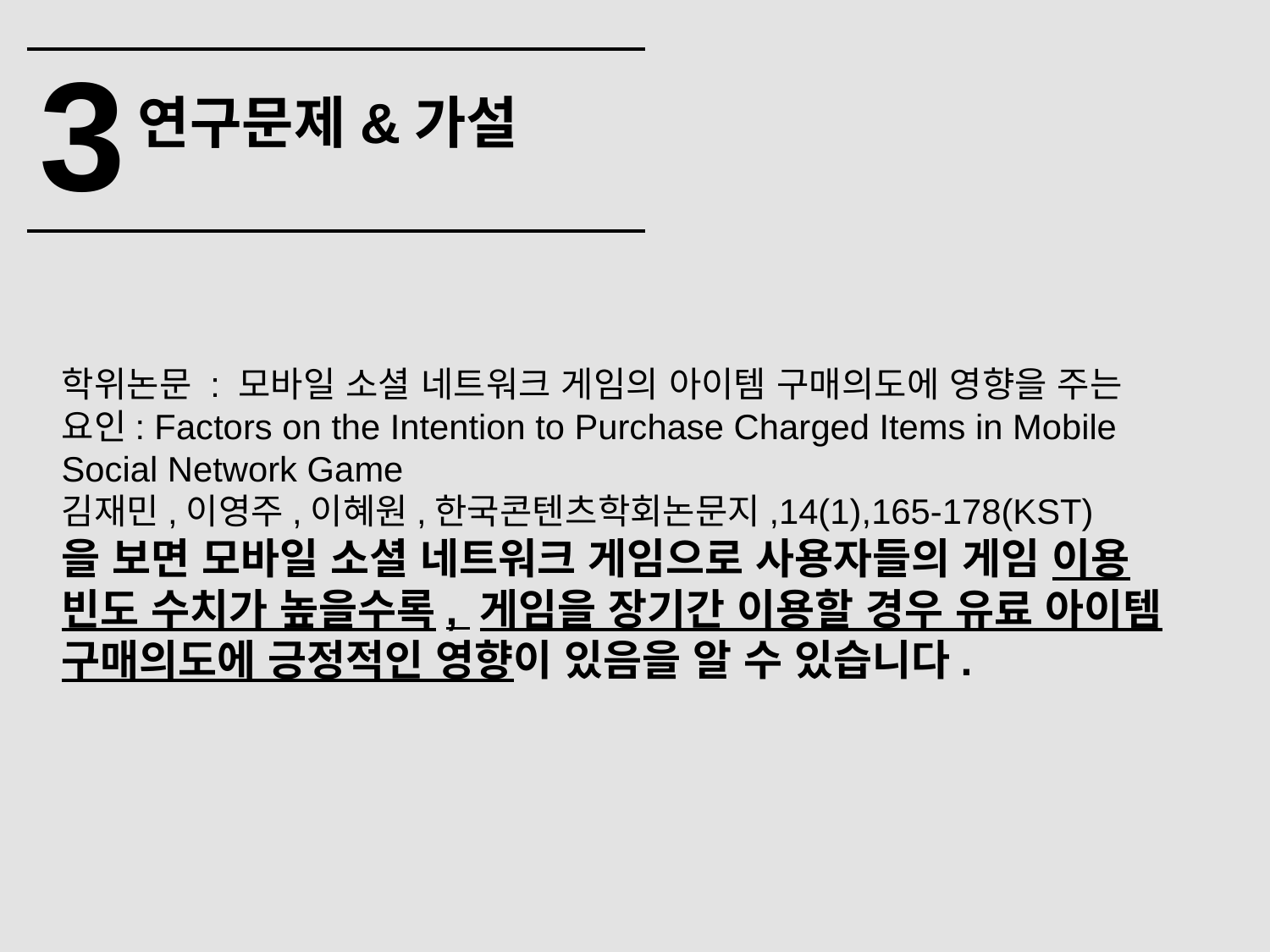

3
연구문제&가설
학위논문 : 모바일 소셜 네트워크 게임의 아이템 구매의도에 영향을 주는 요인: Factors on the Intention to Purchase Charged Items in Mobile Social Network Game
김재민,이영주,이혜원,한국콘텐츠학회논문지,14(1),165-178(KST)
을 보면 모바일 소셜 네트워크 게임으로 사용자들의 게임 이용 빈도 수치가 높을수록, 게임을 장기간 이용할 경우 유료 아이템 구매의도에 긍정적인 영향이 있음을 알 수 있습니다.